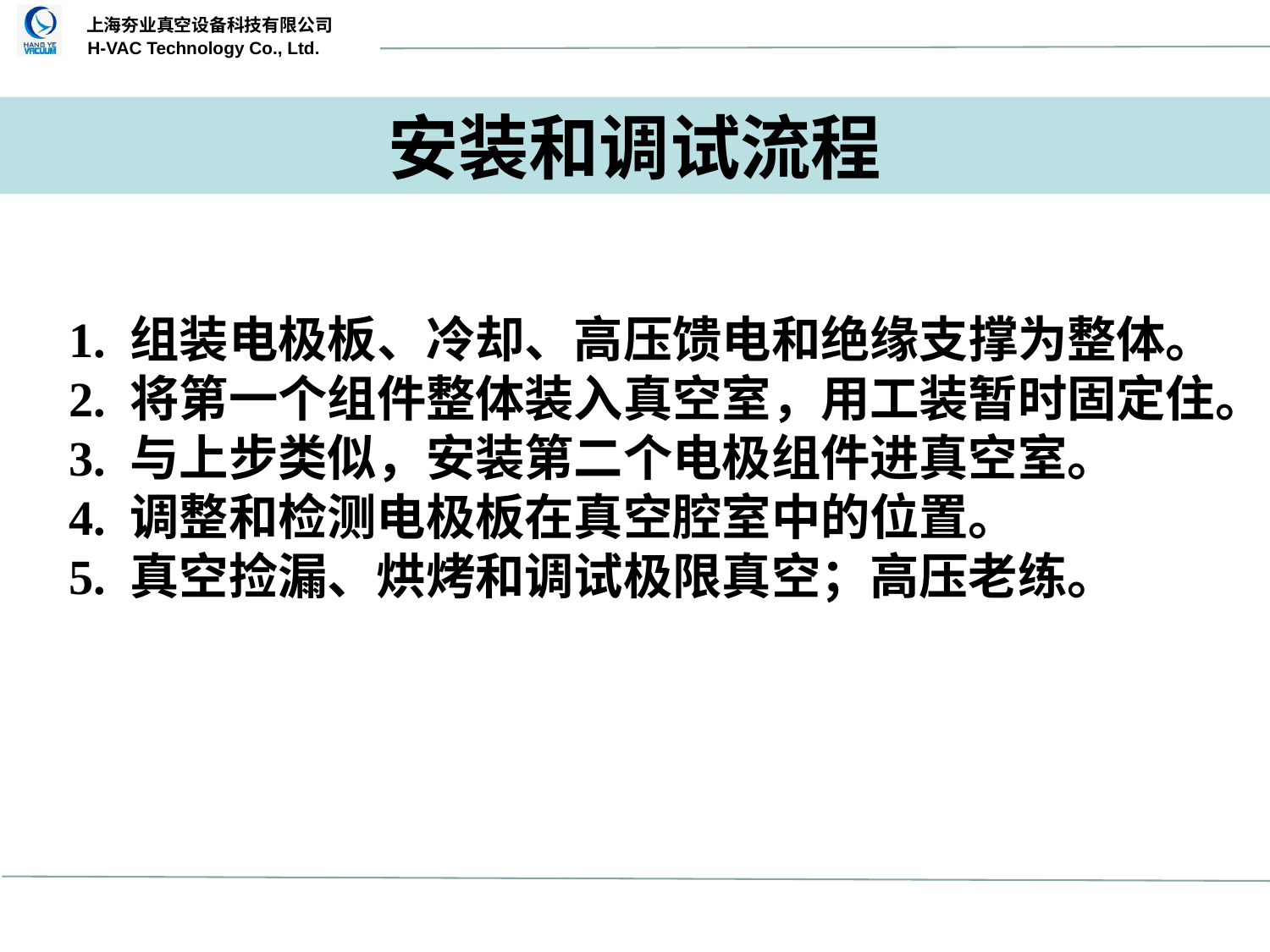

安装和调试流程
1. 组装电极板、冷却、高压馈电和绝缘支撑为整体。
2. 将第一个组件整体装入真空室，用工装暂时固定住。
3. 与上步类似，安装第二个电极组件进真空室。
4. 调整和检测电极板在真空腔室中的位置。
5. 真空捡漏、烘烤和调试极限真空；高压老练。